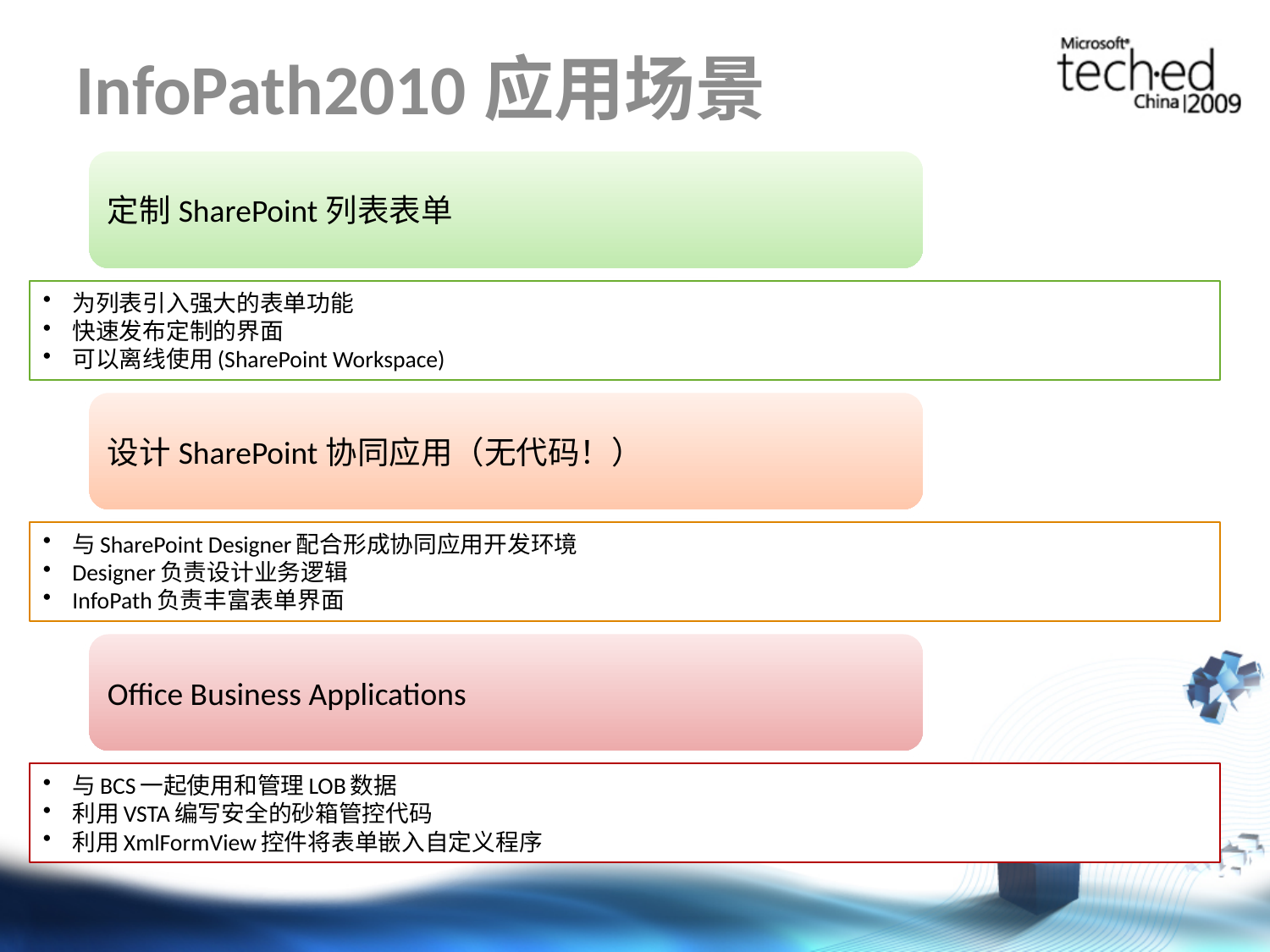

# InfoPath2010应用场景
定制SharePoint列表表单
设计SharePoint协同应用（无代码！）
Office Business Applications
为列表引入强大的表单功能
快速发布定制的界面
可以离线使用(SharePoint Workspace)
与SharePoint Designer配合形成协同应用开发环境
Designer负责设计业务逻辑
InfoPath负责丰富表单界面
与BCS一起使用和管理LOB数据
利用VSTA编写安全的砂箱管控代码
利用XmlFormView控件将表单嵌入自定义程序